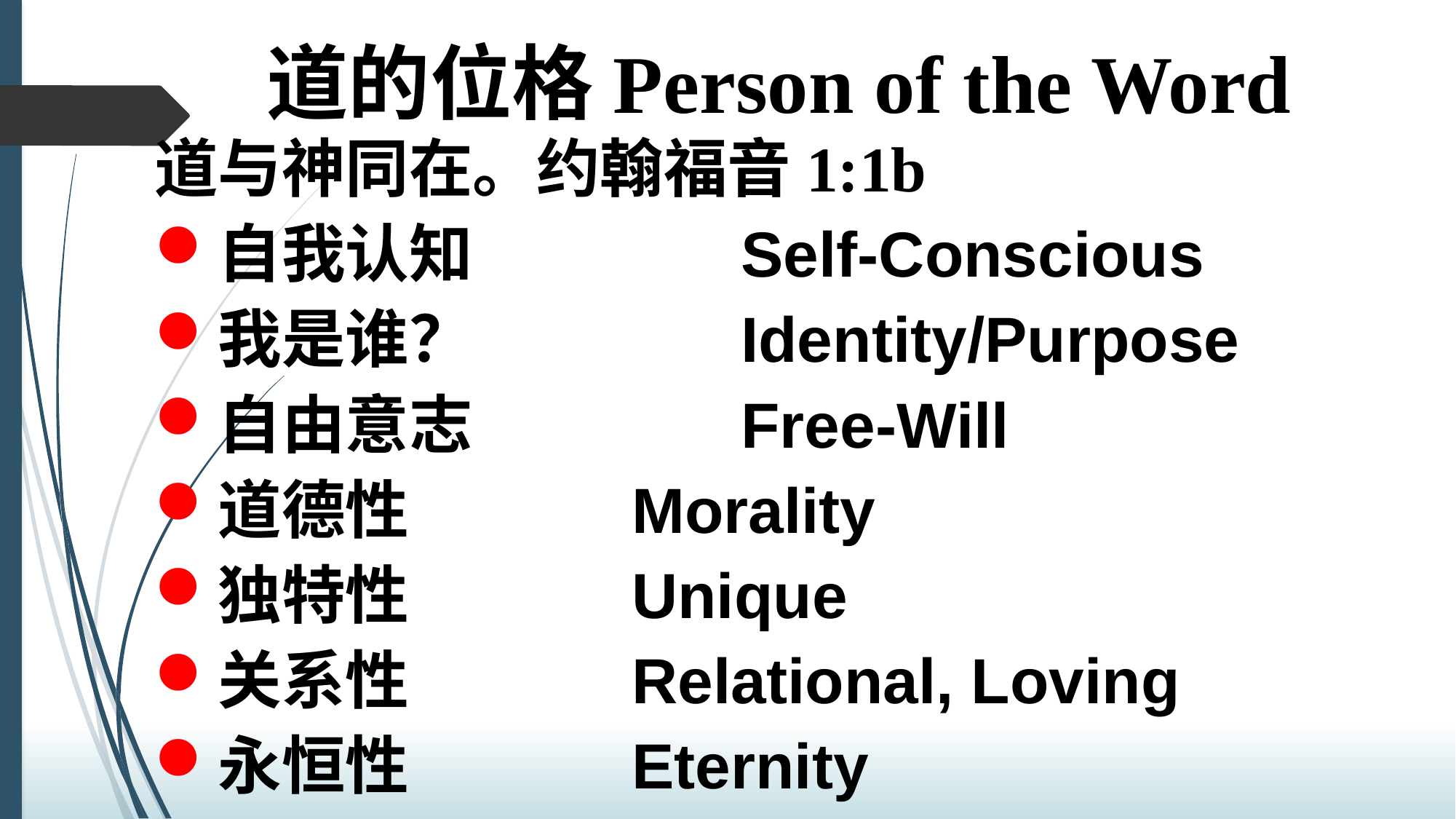

# 道的位格Person of the Word
道与神同在。约翰福音1:1b
自我认知			Self-Conscious
我是谁？			Identity/Purpose
自由意志			Free-Will
道德性			Morality
独特性			Unique
关系性			Relational, Loving
永恒性			Eternity